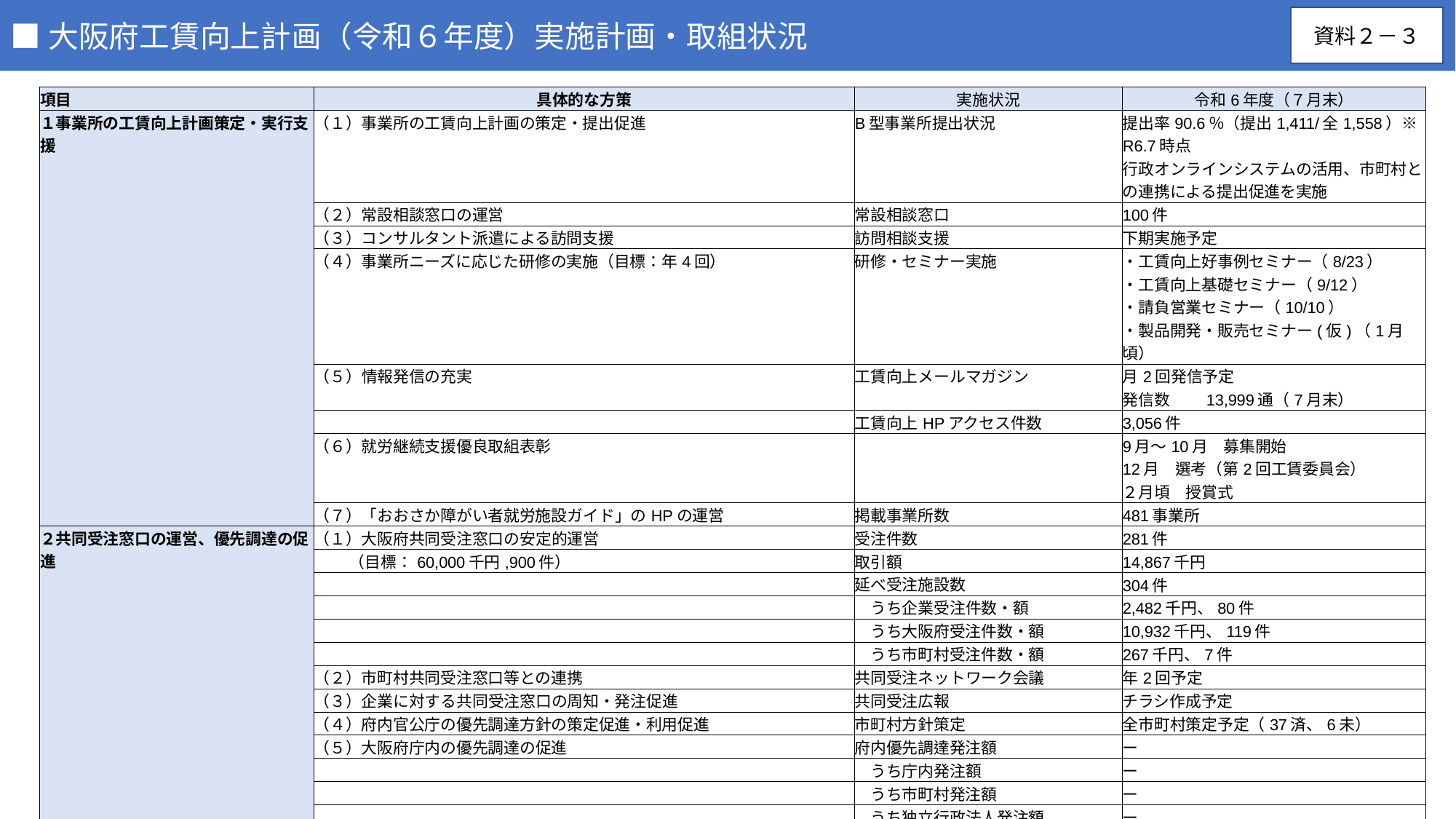

■大阪府工賃向上計画（令和６年度）実施計画・取組状況
資料２－３
| 項目 | 具体的な方策 | 実施状況 | 令和6年度（７月末） |
| --- | --- | --- | --- |
| １事業所の工賃向上計画策定・実行支援 | （１）事業所の工賃向上計画の策定・提出促進 | B型事業所提出状況 | 提出率90.6％（提出1,411/全1,558）※R6.7時点 行政オンラインシステムの活用、市町村との連携による提出促進を実施 |
|  | （２）常設相談窓口の運営 | 常設相談窓口 | 100件 |
|  | （３）コンサルタント派遣による訪問支援 | 訪問相談支援 | 下期実施予定 |
|  | （４）事業所ニーズに応じた研修の実施（目標：年4回） | 研修・セミナー実施 | ・工賃向上好事例セミナー（8/23） ・工賃向上基礎セミナー（9/12） ・請負営業セミナー（10/10） ・製品開発・販売セミナー(仮)（1月頃） |
|  | （５）情報発信の充実 | 工賃向上メールマガジン | 月2回発信予定 発信数　　13,999通（7月末） |
|  |  | 工賃向上HPアクセス件数 | 3,056件 |
|  | （６）就労継続支援優良取組表彰 |  | 9月～10月　募集開始 12月　選考（第2回工賃委員会） ２月頃　授賞式 |
|  | （７）「おおさか障がい者就労施設ガイド」のHPの運営 | 掲載事業所数 | 481事業所 |
| ２共同受注窓口の運営、優先調達の促進 | （１）大阪府共同受注窓口の安定的運営 | 受注件数 | 281件 |
|  | （目標：60,000千円,900件） | 取引額 | 14,867千円 |
|  |  | 延べ受注施設数 | 304件 |
|  |  | うち企業受注件数・額 | 2,482千円、80件 |
|  |  | うち大阪府受注件数・額 | 10,932千円、119件 |
|  |  | うち市町村受注件数・額 | 267千円、7件 |
|  | （２）市町村共同受注窓口等との連携 | 共同受注ネットワーク会議 | 年2回予定 |
|  | （３）企業に対する共同受注窓口の周知・発注促進 | 共同受注広報 | チラシ作成予定 |
|  | （４）府内官公庁の優先調達方針の策定促進・利用促進 | 市町村方針策定 | 全市町村策定予定（37済、6未） |
|  | （５）大阪府庁内の優先調達の促進 | 府内優先調達発注額 | ー |
|  |  | うち庁内発注額 | ー |
|  |  | うち市町村発注額 | ー |
|  |  | うち独立行政法人発注額 | ー |
|  |  | 庁内周知 | 次長会議（5月）、ハートフル条例推進会議（7月）にて周知 |
|  | （６）障がい者在宅就業マッチング支援等事業の促進 | 在宅就業支援団体発注件数 | ー |